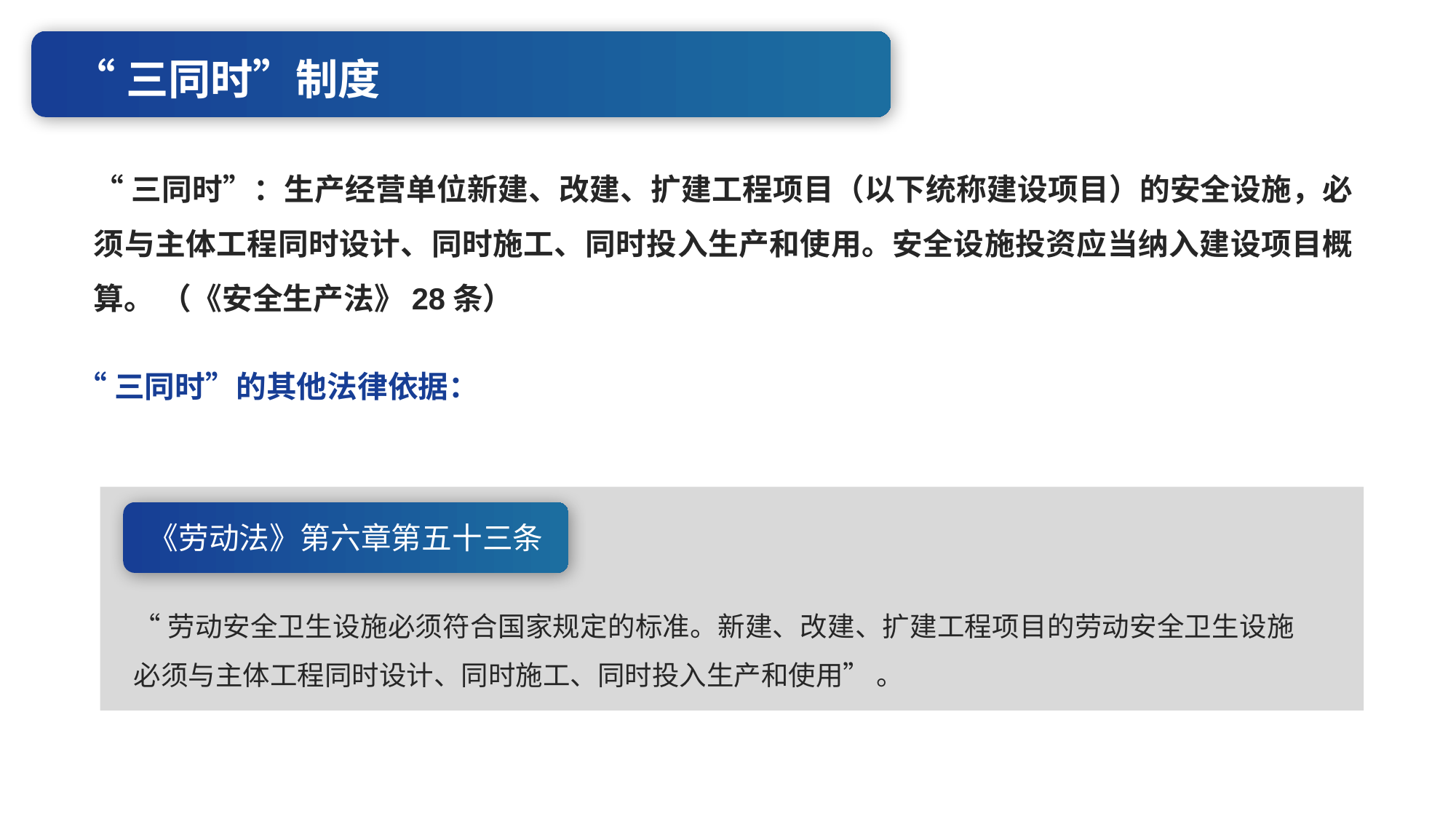

“三同时”制度
“三同时”：生产经营单位新建、改建、扩建工程项目（以下统称建设项目）的安全设施，必须与主体工程同时设计、同时施工、同时投入生产和使用。安全设施投资应当纳入建设项目概算。 （《安全生产法》28条）
“三同时”的其他法律依据：

《劳动法》第六章第五十三条
“劳动安全卫生设施必须符合国家规定的标准。新建、改建、扩建工程项目的劳动安全卫生设施必须与主体工程同时设计、同时施工、同时投入生产和使用” 。